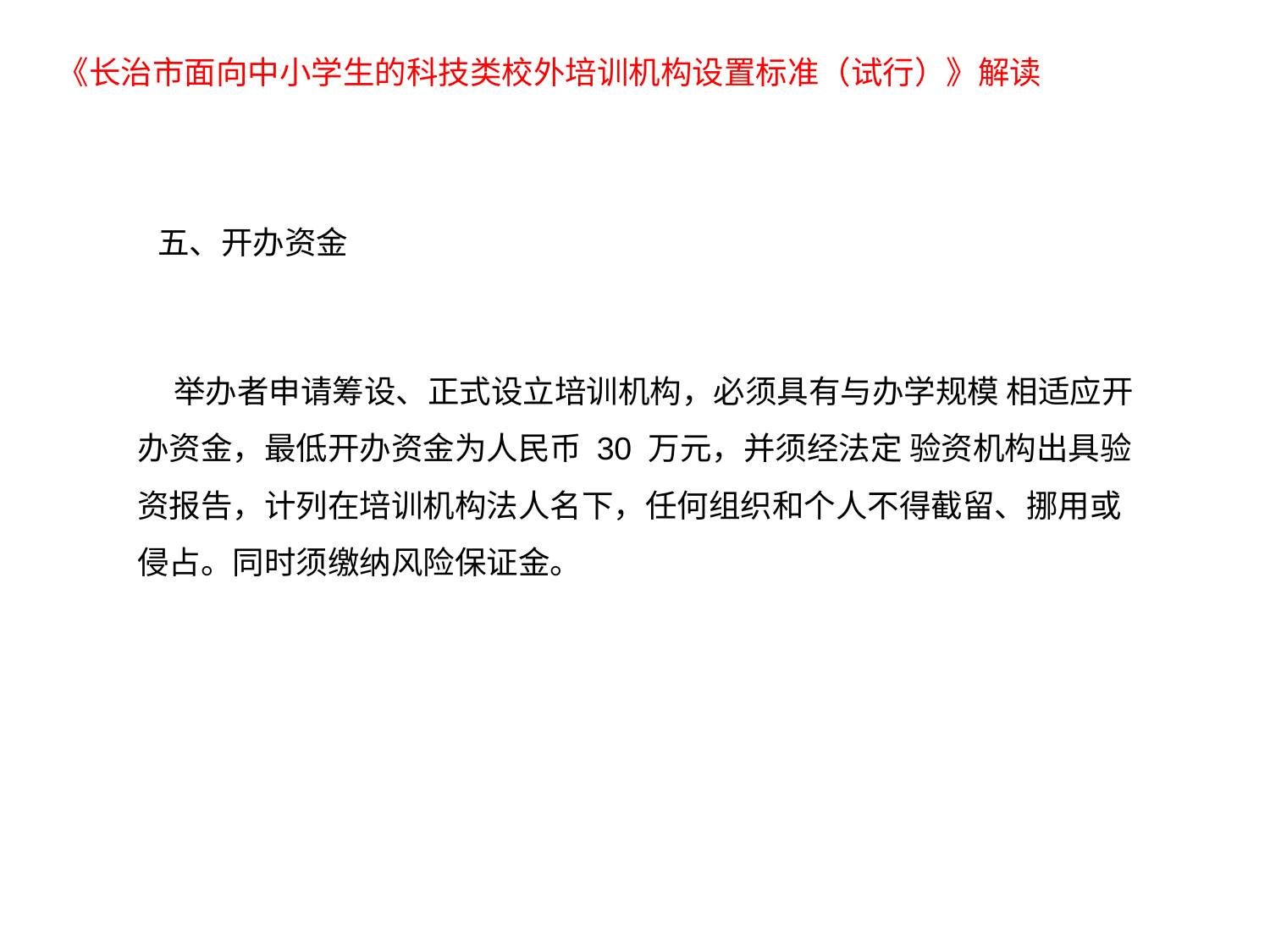

《长治市面向中小学生的科技类校外培训机构设置标准（试行）》解读
五、开办资金
    举办者申请筹设、正式设立培训机构，必须具有与办学规模 相适应开办资金，最低开办资金为人民币 30 万元，并须经法定 验资机构出具验资报告，计列在培训机构法人名下，任何组织和个人不得截留、挪用或侵占。同时须缴纳风险保证金。